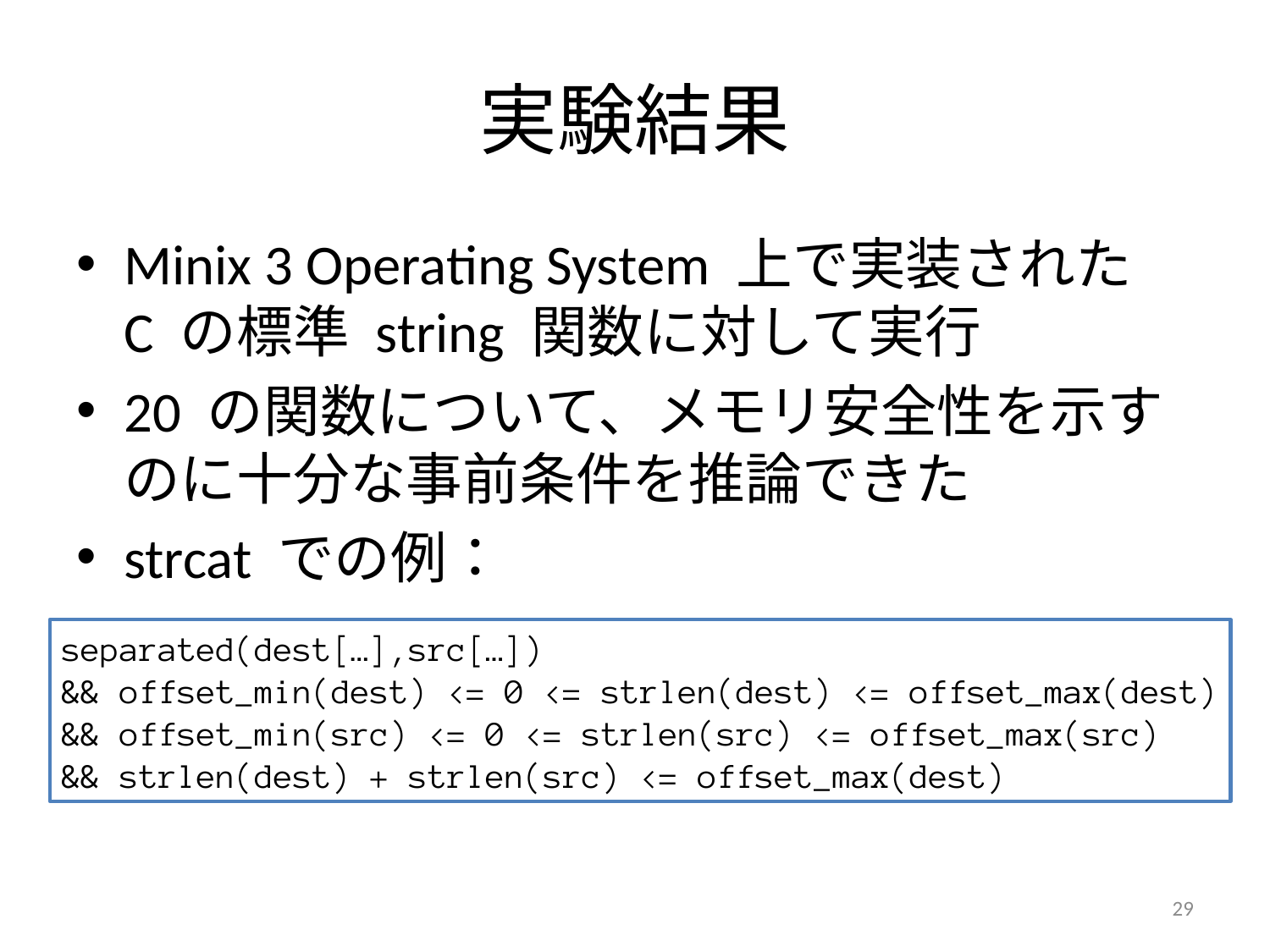

# 実験結果
Minix 3 Operating System 上で実装された
C の標準 string 関数に対して実行
20 の関数について、メモリ安全性を示すのに十分な事前条件を推論できた
strcat での例：
separated(dest[…],src[…])
&& offset_min(dest) <= 0 <= strlen(dest) <= offset_max(dest)
&& offset_min(src) <= 0 <= strlen(src) <= offset_max(src)
&& strlen(dest) + strlen(src) <= offset_max(dest)
29